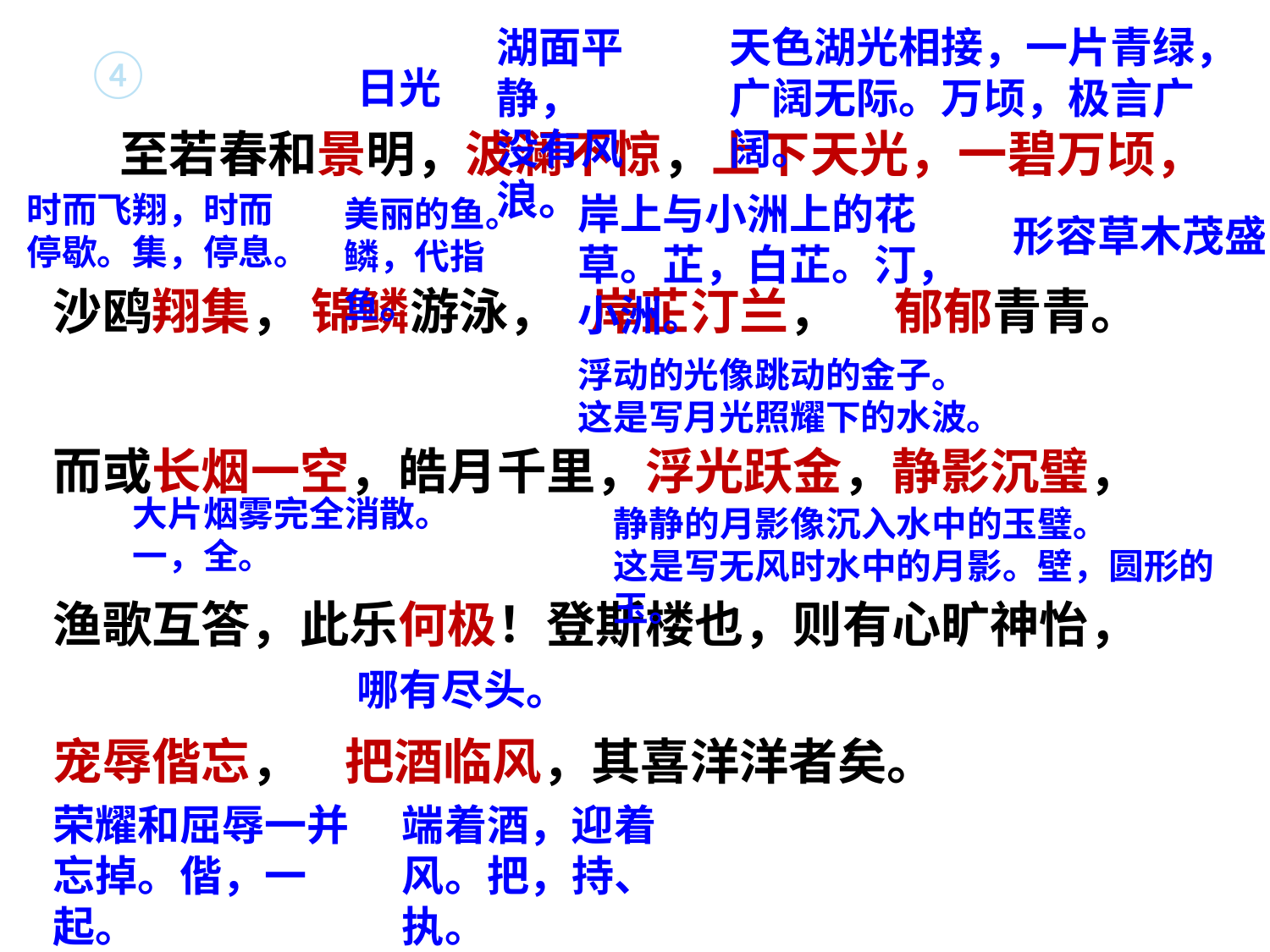

湖面平静，
没有风浪。
天色湖光相接，一片青绿，
广阔无际。万顷，极言广阔。
④
日光
    至若春和景明，波澜不惊，上下天光，一碧万顷，

沙鸥翔集， 锦鳞游泳，   岸芷汀兰，     郁郁青青。

而或长烟一空，皓月千里，浮光跃金，静影沉璧，

渔歌互答，此乐何极！登斯楼也，则有心旷神怡，

宠辱偕忘，    把酒临风，其喜洋洋者矣。
时而飞翔，时而
停歇。集，停息。
岸上与小洲上的花草。芷，白芷。汀，小洲。
美丽的鱼。鳞，代指鱼。
形容草木茂盛
浮动的光像跳动的金子。
这是写月光照耀下的水波。
大片烟雾完全消散。
一，全。
静静的月影像沉入水中的玉璧。
这是写无风时水中的月影。壁，圆形的玉。
哪有尽头。
荣耀和屈辱一并
忘掉。偕，一起。
端着酒，迎着风。把，持、执。